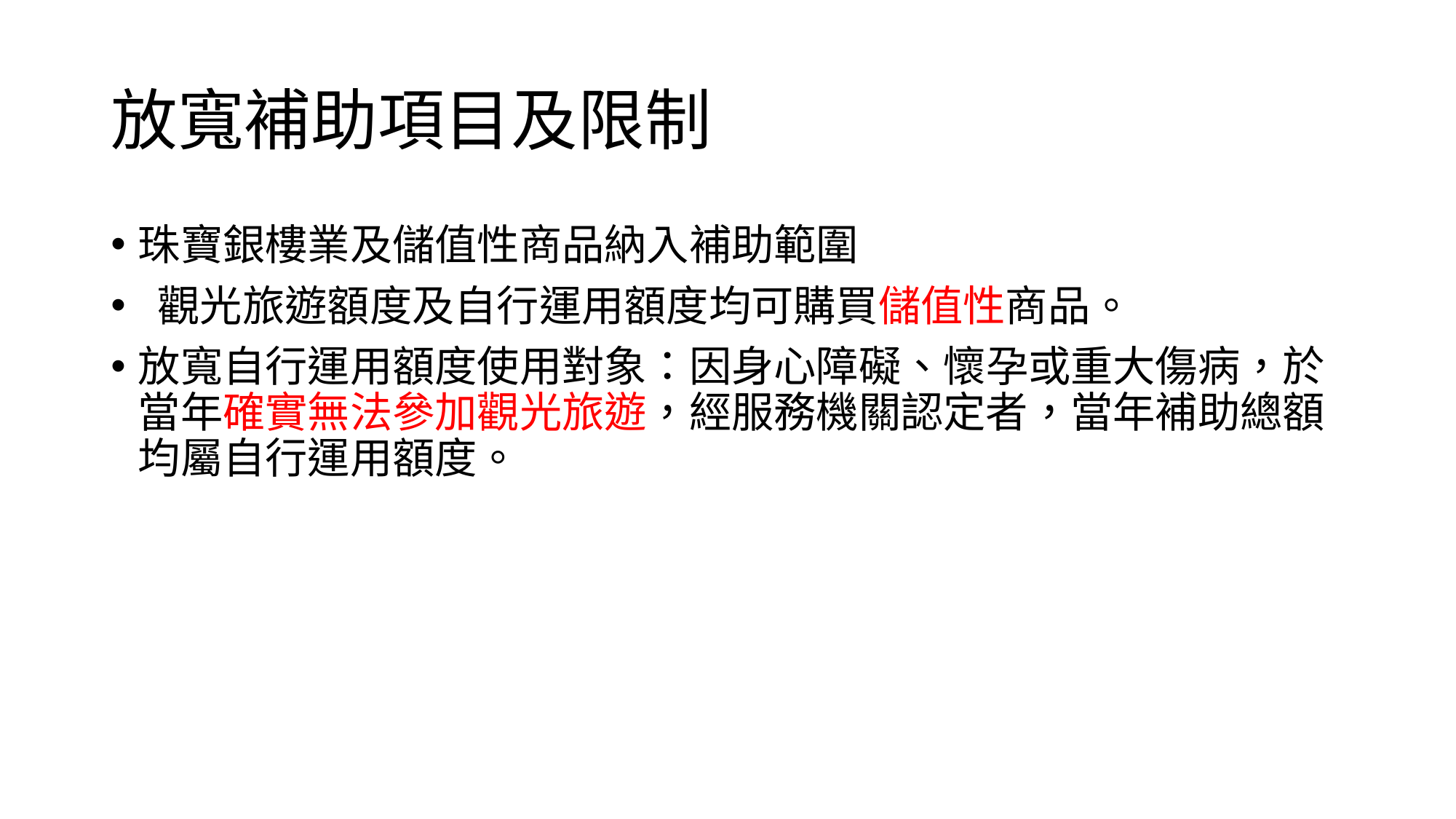

# 放寬補助項目及限制
珠寶銀樓業及儲值性商品納入補助範圍
 觀光旅遊額度及自行運用額度均可購買儲值性商品。
放寬自行運用額度使用對象：因身心障礙、懷孕或重大傷病，於當年確實無法參加觀光旅遊，經服務機關認定者，當年補助總額均屬自行運用額度。